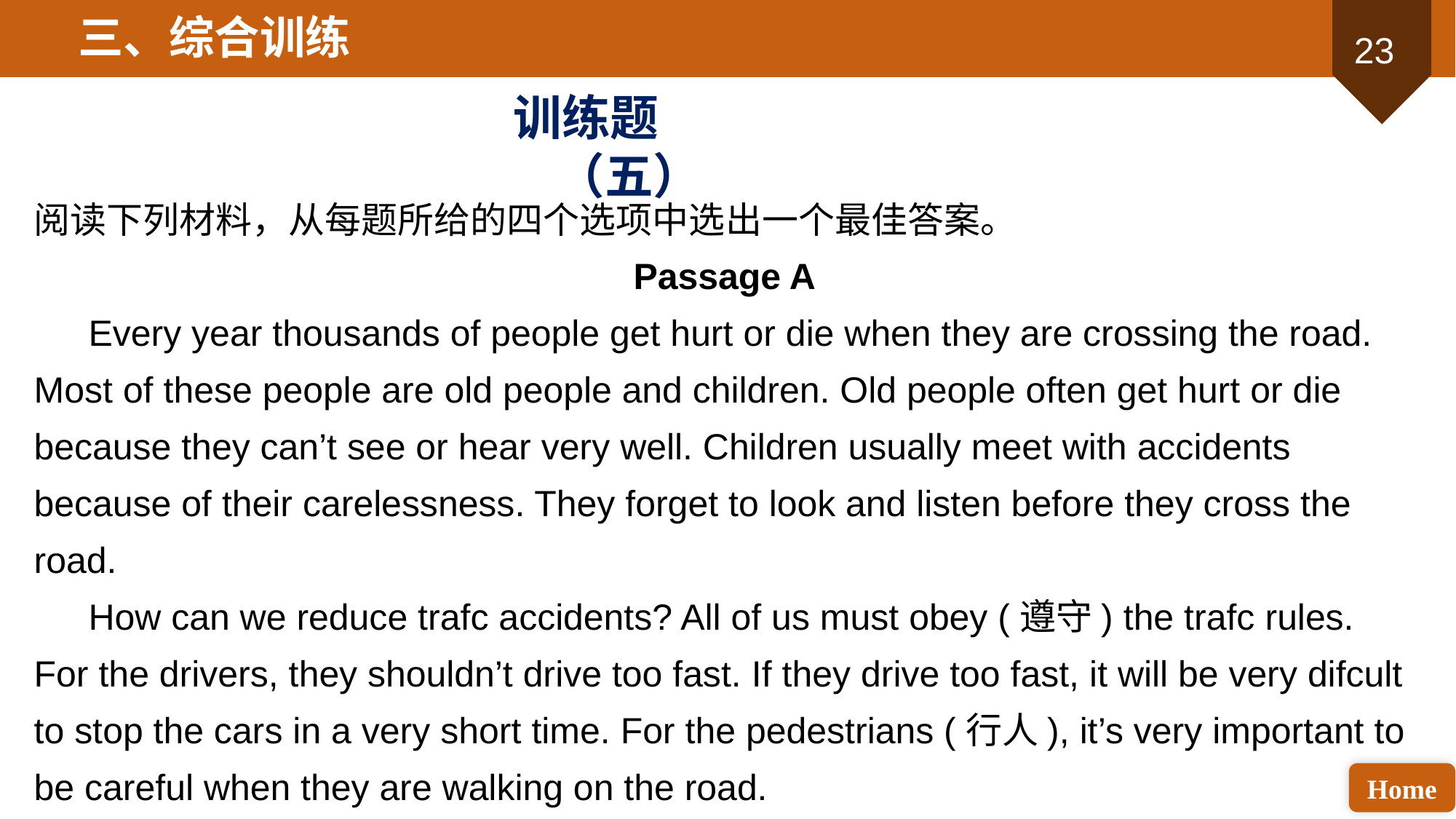

三、综合训练
训练题（五）
阅读下列材料，从每题所给的四个选项中选出一个最佳答案。
Passage A
Every year thousands of people get hurt or die when they are crossing the road. Most of these people are old people and children. Old people often get hurt or die because they can’t see or hear very well. Children usually meet with accidents because of their carelessness. They forget to look and listen before they cross the road.
How can we reduce trafc accidents? All of us must obey (遵守) the trafc rules. For the drivers, they shouldn’t drive too fast. If they drive too fast, it will be very difcult to stop the cars in a very short time. For the pedestrians (行人), it’s very important to be careful when they are walking on the road.